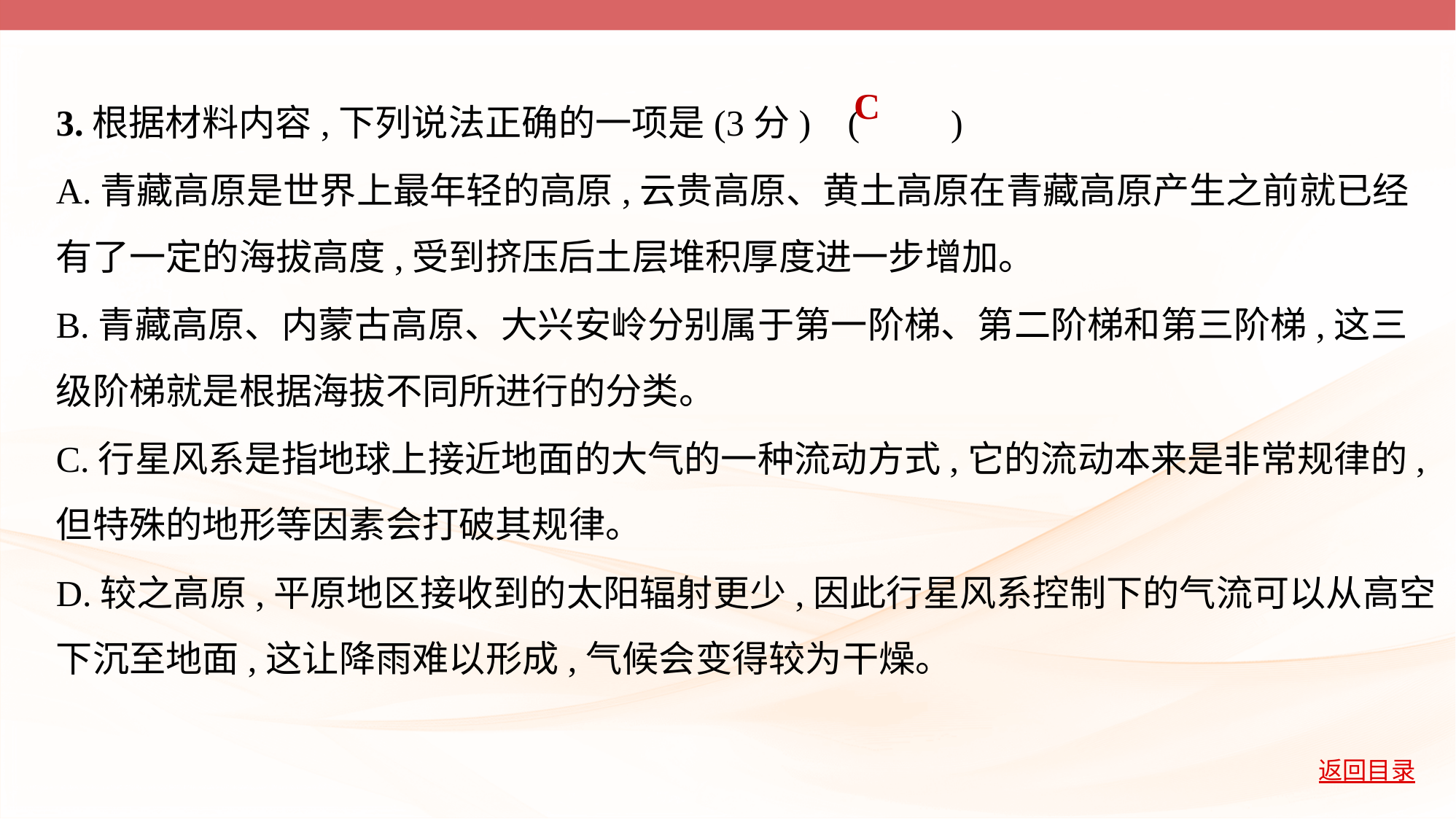

3.根据材料内容,下列说法正确的一项是(3分) (          )
A.青藏高原是世界上最年轻的高原,云贵高原、黄土高原在青藏高原产生之前就已经
有了一定的海拔高度,受到挤压后土层堆积厚度进一步增加。
B.青藏高原、内蒙古高原、大兴安岭分别属于第一阶梯、第二阶梯和第三阶梯,这三
级阶梯就是根据海拔不同所进行的分类。
C.行星风系是指地球上接近地面的大气的一种流动方式,它的流动本来是非常规律的,
但特殊的地形等因素会打破其规律。
D.较之高原,平原地区接收到的太阳辐射更少,因此行星风系控制下的气流可以从高空
下沉至地面,这让降雨难以形成,气候会变得较为干燥。
C